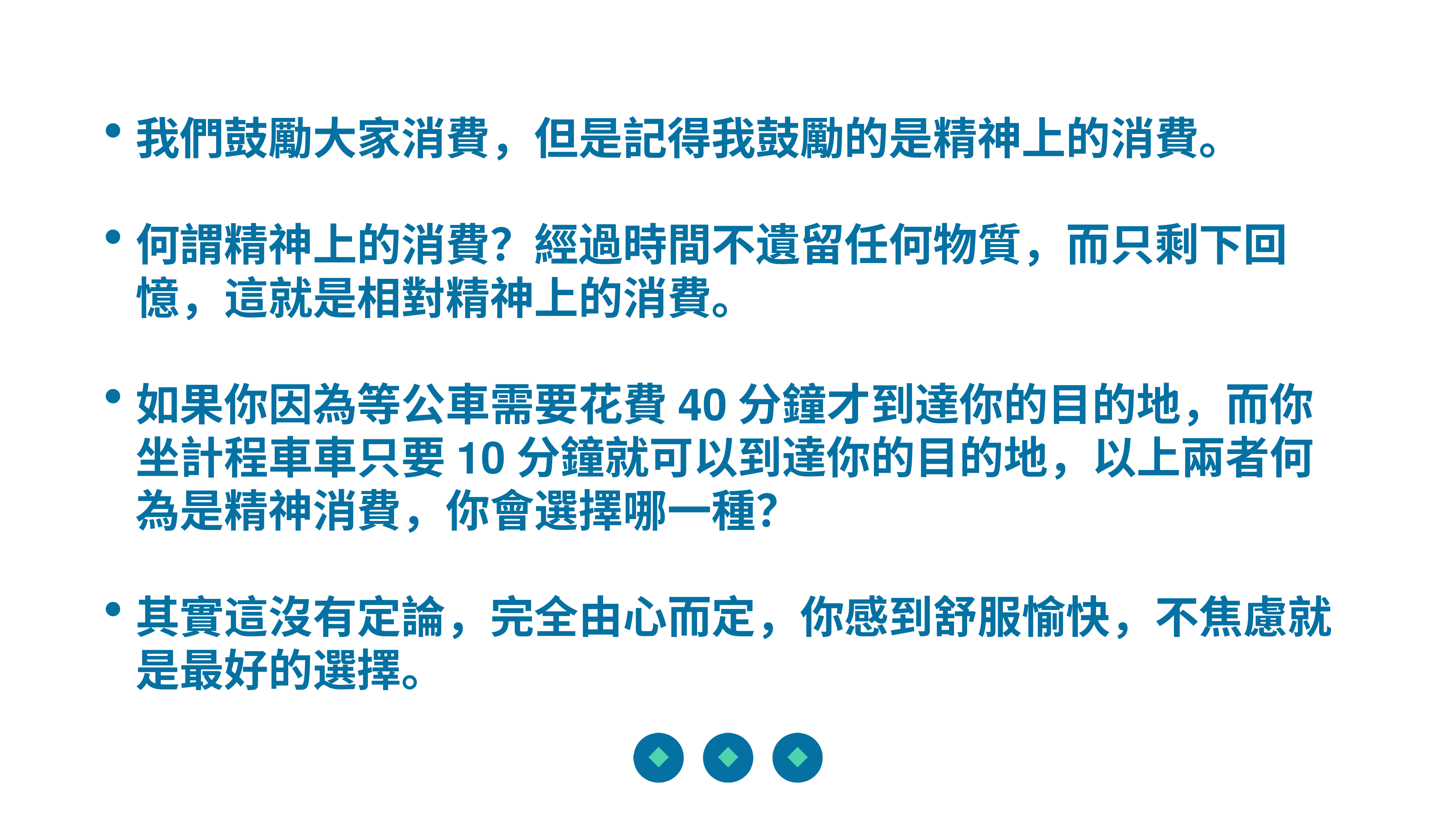

我們鼓勵大家消費，但是記得我鼓勵的是精神上的消費。

何謂精神上的消費？經過時間不遺留任何物質，而只剩下回憶，這就是相對精神上的消費。

如果你因為等公車需要花費40分鐘才到達你的目的地，而你坐計程車車只要10分鐘就可以到達你的目的地，以上兩者何為是精神消費，你會選擇哪一種？

其實這沒有定論，完全由心而定，你感到舒服愉快，不焦慮就是最好的選擇。